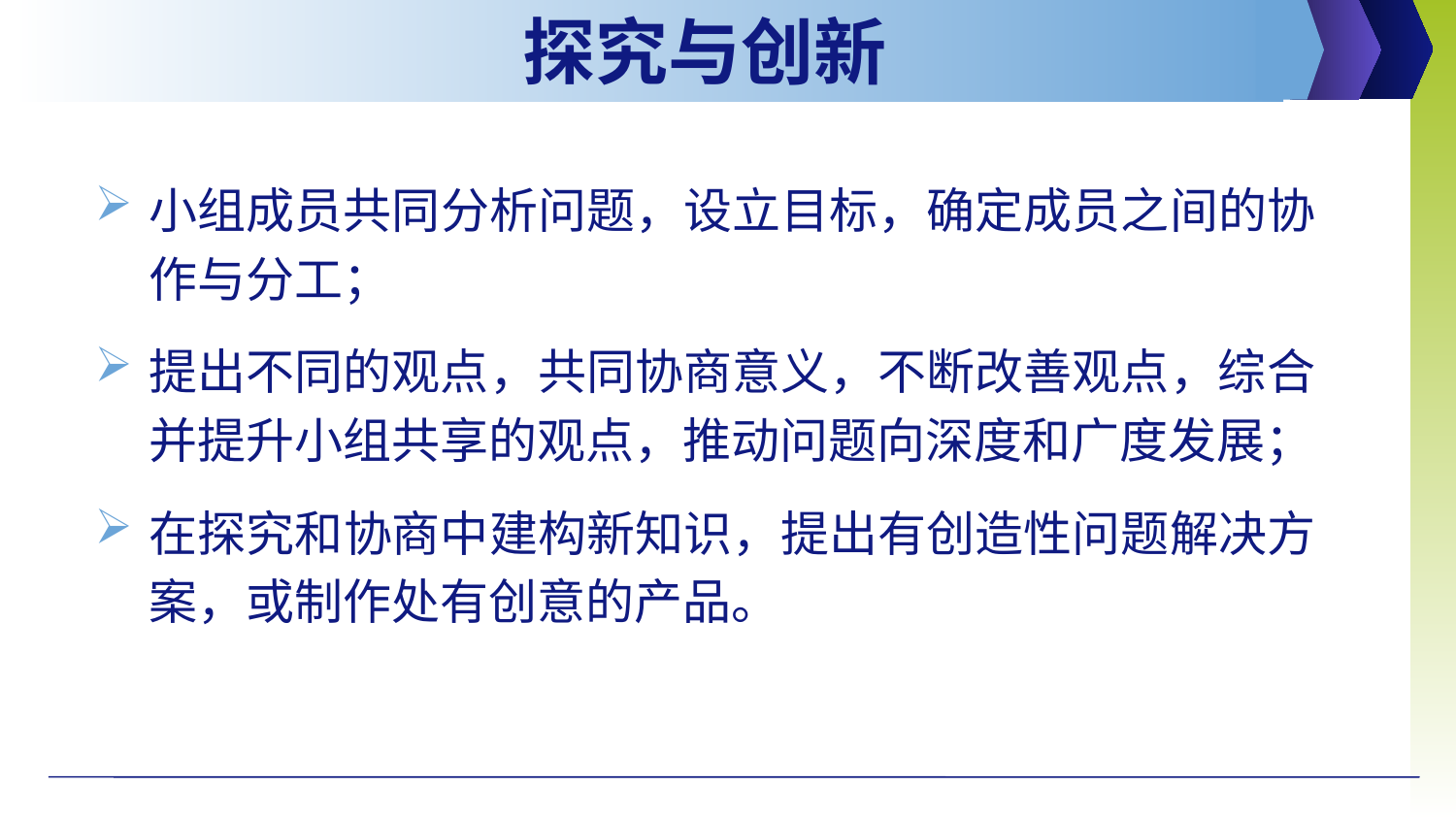

# 探究与创新
小组成员共同分析问题，设立目标，确定成员之间的协作与分工；
提出不同的观点，共同协商意义，不断改善观点，综合并提升小组共享的观点，推动问题向深度和广度发展；
在探究和协商中建构新知识，提出有创造性问题解决方案，或制作处有创意的产品。